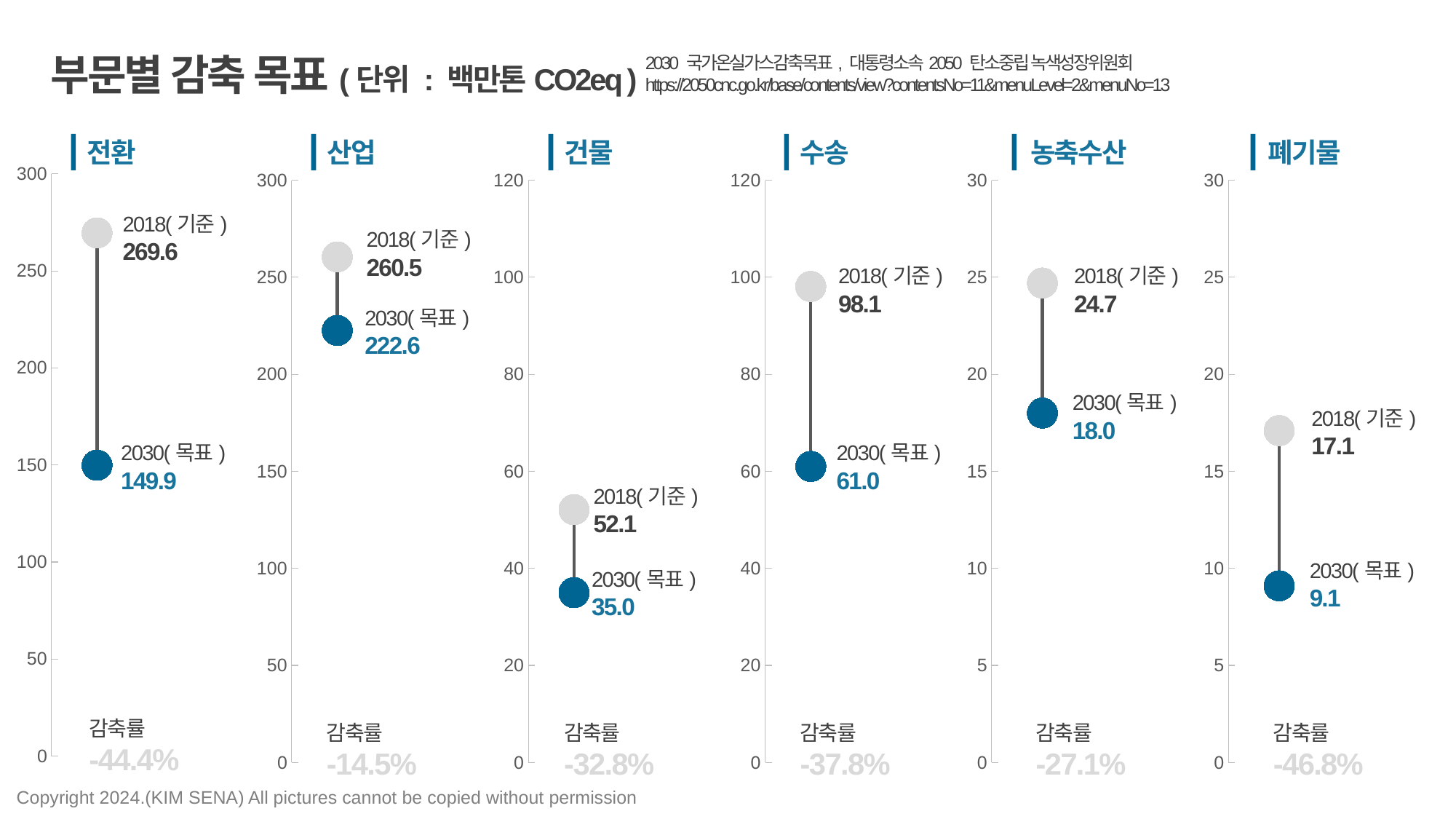

부문별 감축 목표(단위 : 백만톤CO2eq )
2030 국가온실가스감축목표, 대통령소속2050 탄소중립 녹색성장위원회
https://2050cnc.go.kr/base/contents/view?contentsNo=11&menuLevel=2&menuNo=13
2009년 여성

2019년 여성

2019년 남성

단위  :  %
전환

산업

건물

수송

농축수산

폐기물

### Chart

| Category | 2030(목표) | 기준-목표 | 2030(목표)점 | 2018(기준) |
|---|---|---|---|---|
| 전환 | 149.9 | 119.70000000000002 | 149.9 | 269.6 |

### Chart

| Category | 2030(목표) | 기준-목표 | 2030(목표)점 | 2018(기준) |
|---|---|---|---|---|
| 산업 | 222.6 | 37.900000000000006 | 222.6 | 260.5 |

### Chart

| Category | 2030(목표) | 기준-목표 | 2030(목표)점 | 2018(기준) |
|---|---|---|---|---|
| 건물 | 35.0 | 17.1 | 35.0 | 52.1 |

### Chart

| Category | 2030(목표) | 기준-목표 | 2030(목표)점 | 2018(기준) |
|---|---|---|---|---|
| 수송 | 61.0 | 37.099999999999994 | 61.0 | 98.1 |

### Chart

| Category | 2030(목표) | 기준-목표 | 2030(목표)점 | 2018(기준) |
|---|---|---|---|---|
| 농축수산 | 18.0 | 6.699999999999999 | 18.0 | 24.7 |

### Chart

| Category | 2030(목표) | 기준-목표 | 2030(목표)점 | 2018(기준) |
|---|---|---|---|---|
| 폐기물 | 9.1 | 8.000000000000002 | 9.1 | 17.1 |
2018(기준)
269.6
2018(기준)
260.5
2018(기준)
98.1
2018(기준)
24.7
2030(목표)
222.6
2030(목표)
18.0
2018(기준)
17.1
2030(목표)
149.9
2030(목표)
61.0
2018(기준)
52.1
2030(목표)
9.1
2030(목표)
35.0
감축률
-44.4%
감축률
-14.5%
감축률
-32.8%
감축률
-37.8%
감축률
-27.1%
감축률
-46.8%